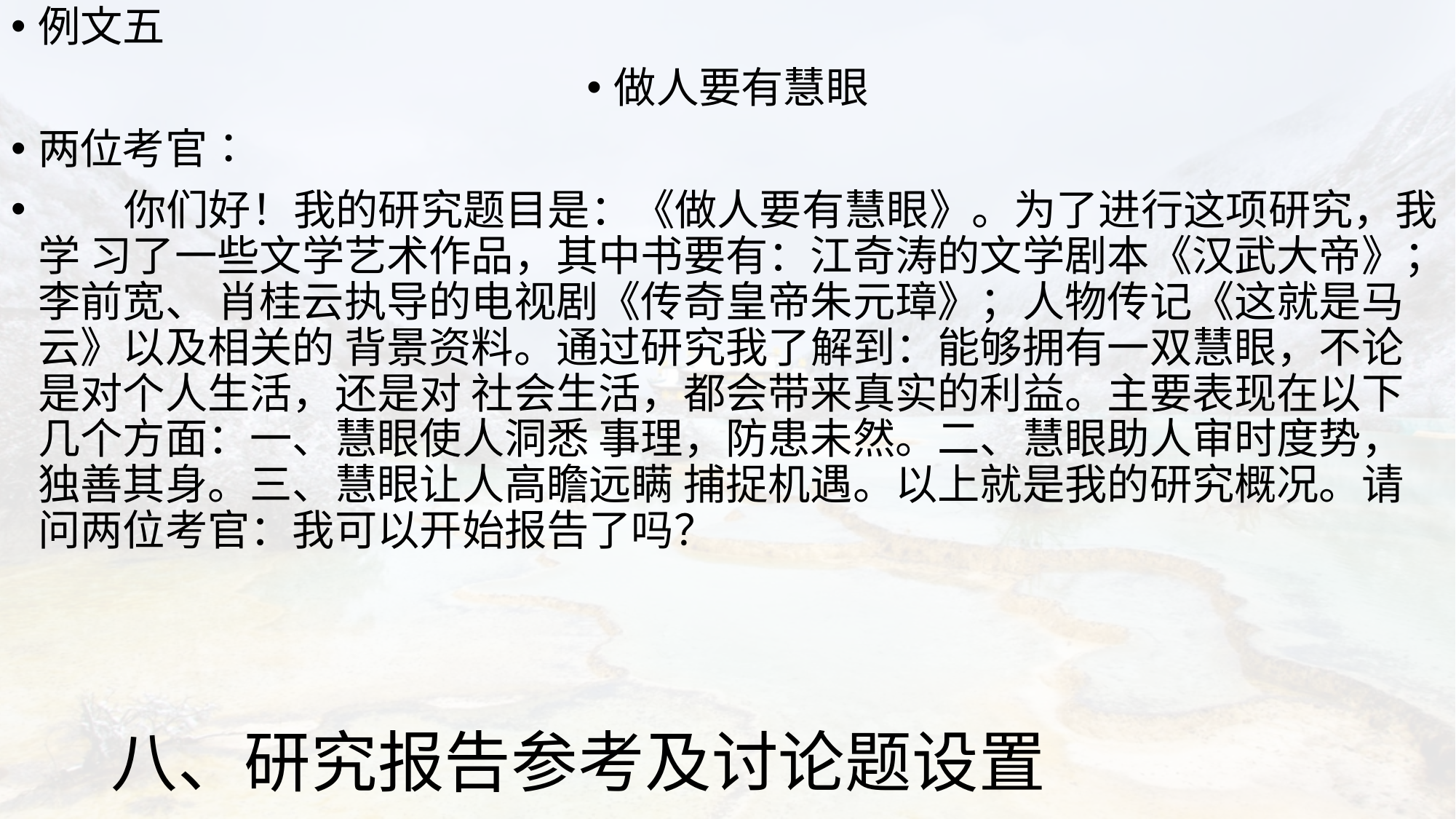

例文五
做人要有慧眼
两位考官：
        你们好！我的研究题目是：《做人要有慧眼》。为了进行这项研究，我学 习了一些文学艺术作品，其中书要有：江奇涛的文学剧本《汉武大帝》；李前宽、 肖桂云执导的电视剧《传奇皇帝朱元璋》；人物传记《这就是马云》以及相关的 背景资料。通过研究我了解到：能够拥有一双慧眼，不论是对个人生活，还是对 社会生活，都会带来真实的利益。主要表现在以下几个方面：一、慧眼使人洞悉 事理，防患未然。二、慧眼助人审时度势，独善其身。三、慧眼让人高瞻远瞒 捕捉机遇。以上就是我的研究概况。请问两位考官：我可以开始报告了吗？
# 八、研究报告参考及讨论题设置